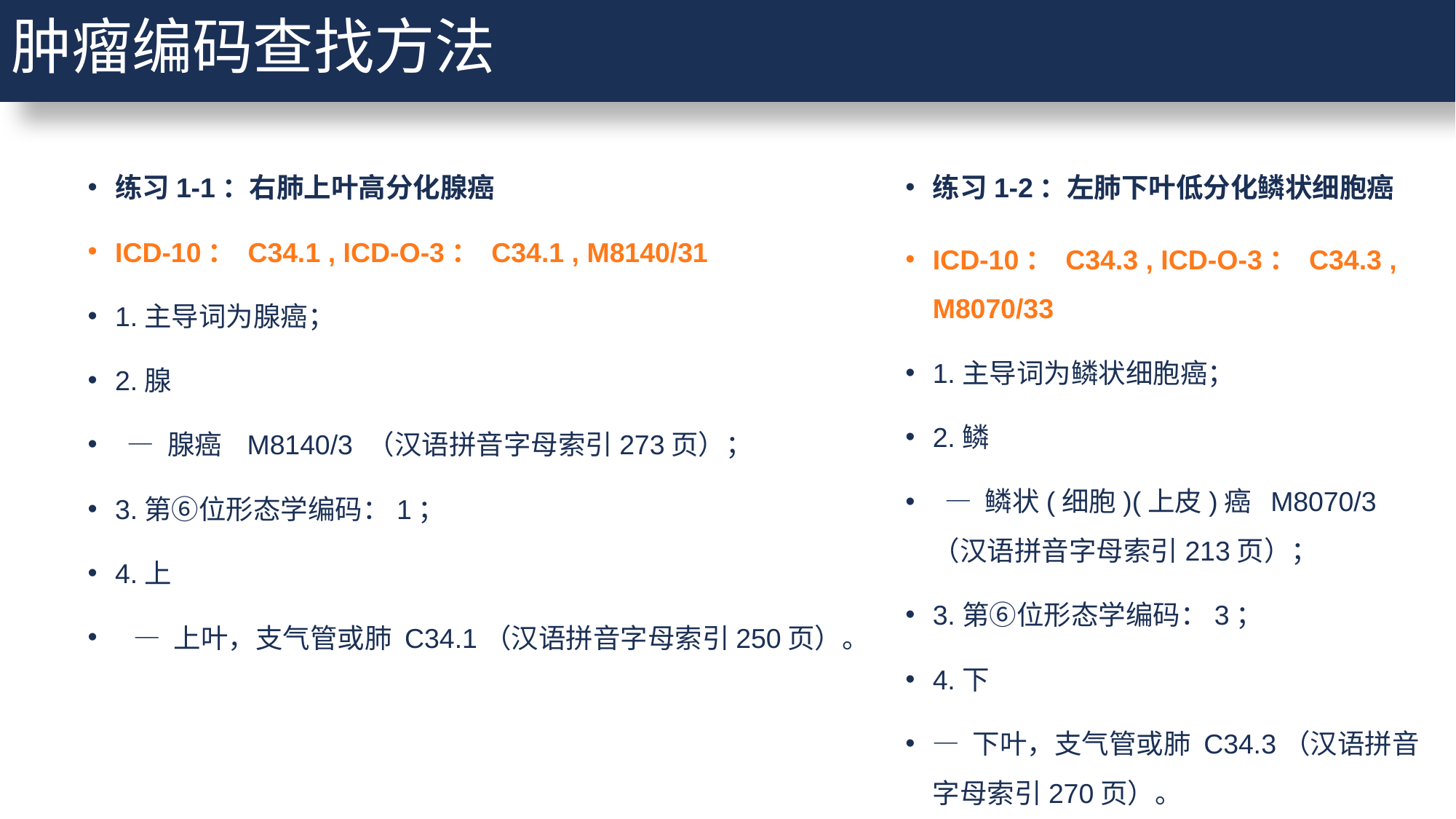

# 肿瘤编码查找方法
练习1-1：右肺上叶高分化腺癌
ICD-10： C34.1 , ICD-O-3： C34.1 , M8140/31
1.主导词为腺癌；
2.腺
  — 腺癌   M8140/3 （汉语拼音字母索引273页）；
3.第⑥位形态学编码：1；
4.上
   — 上叶，支气管或肺 C34.1（汉语拼音字母索引250页）。
练习1-2：左肺下叶低分化鳞状细胞癌
ICD-10： C34.3 , ICD-O-3： C34.3 , M8070/33
1.主导词为鳞状细胞癌；
2.鳞
  — 鳞状(细胞)(上皮)癌  M8070/3（汉语拼音字母索引213页）；
3.第⑥位形态学编码：3；
4.下
— 下叶，支气管或肺 C34.3（汉语拼音字母索引270页）。